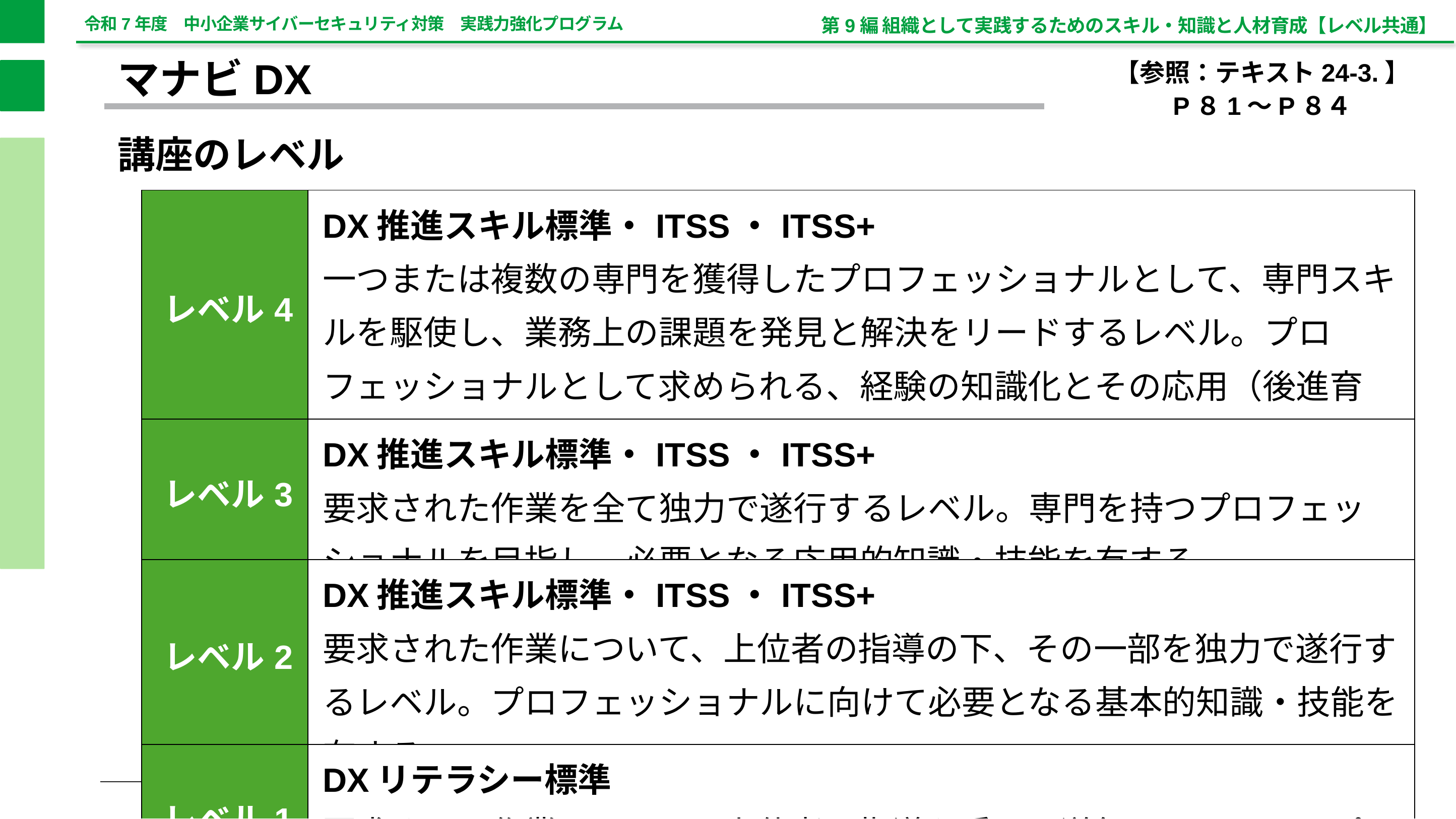

第9編 組織として実践するためのスキル・知識と人材育成【レベル共通】
【参照：テキスト24-3.】
P８1～P８４
マナビDX

講座のレベル
| レベル4 | DX推進スキル標準・ITSS・ITSS+ 一つまたは複数の専門を獲得したプロフェッショナルとして、専門スキルを駆使し、業務上の課題を発見と解決をリードするレベル。プロフェッショナルとして求められる、経験の知識化とその応用（後進育成）に貢献する。 |
| --- | --- |
| レベル3 | DX推進スキル標準・ITSS・ITSS+ 要求された作業を全て独力で遂行するレベル。専門を持つプロフェッショナルを目指し、必要となる応用的知識・技能を有する。 |
| レベル2 | DX推進スキル標準・ITSS・ITSS+ 要求された作業について、上位者の指導の下、その一部を独力で遂行するレベル。プロフェッショナルに向けて必要となる基本的知識・技能を有する。 |
| レベル1 | DXリテラシー標準 要求された作業について、上位者の指導を受けて遂行するレベル。プロフェッショナルに向けて必要となる基本知識・技能を有する。 |